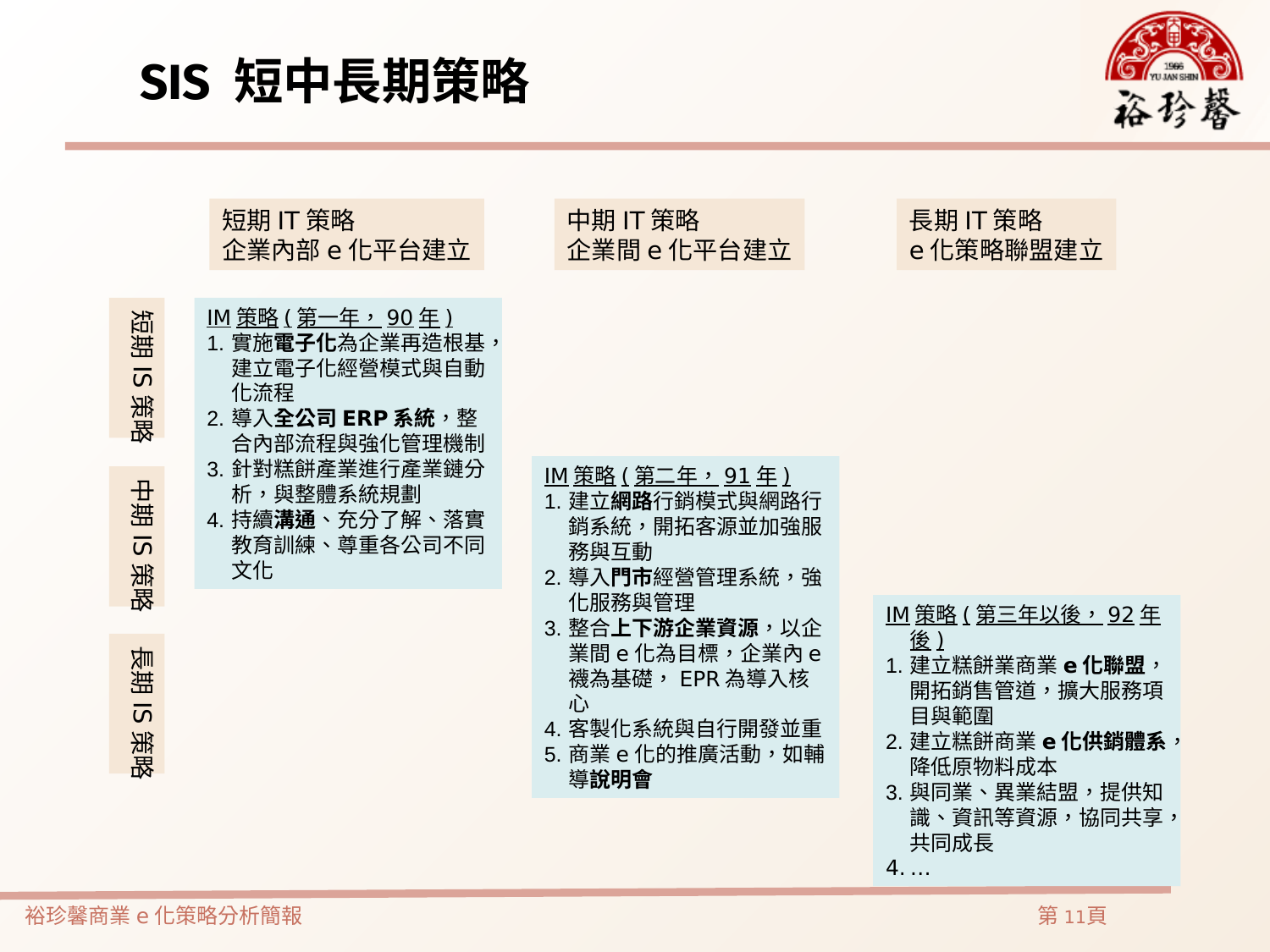

SIS 短中長期策略
短期IT策略
企業內部e化平台建立
中期IT策略
企業間e化平台建立
長期IT策略
e化策略聯盟建立
短期IS策略
IM策略(第一年，90年)
實施電子化為企業再造根基，建立電子化經營模式與自動化流程
導入全公司ERP系統，整合內部流程與強化管理機制
針對糕餅產業進行產業鏈分析，與整體系統規劃
持續溝通、充分了解、落實教育訓練、尊重各公司不同文化
IM策略(第二年，91年)
建立網路行銷模式與網路行銷系統，開拓客源並加強服務與互動
導入門市經營管理系統，強化服務與管理
整合上下游企業資源，以企業間e化為目標，企業內e襪為基礎，EPR為導入核心
客製化系統與自行開發並重
商業e化的推廣活動，如輔導說明會
中期IS策略
IM策略(第三年以後，92年後)
建立糕餅業商業e化聯盟，開拓銷售管道，擴大服務項目與範圍
建立糕餅商業e化供銷體系，降低原物料成本
與同業、異業結盟，提供知識、資訊等資源，協同共享，共同成長
…
長期IS策略